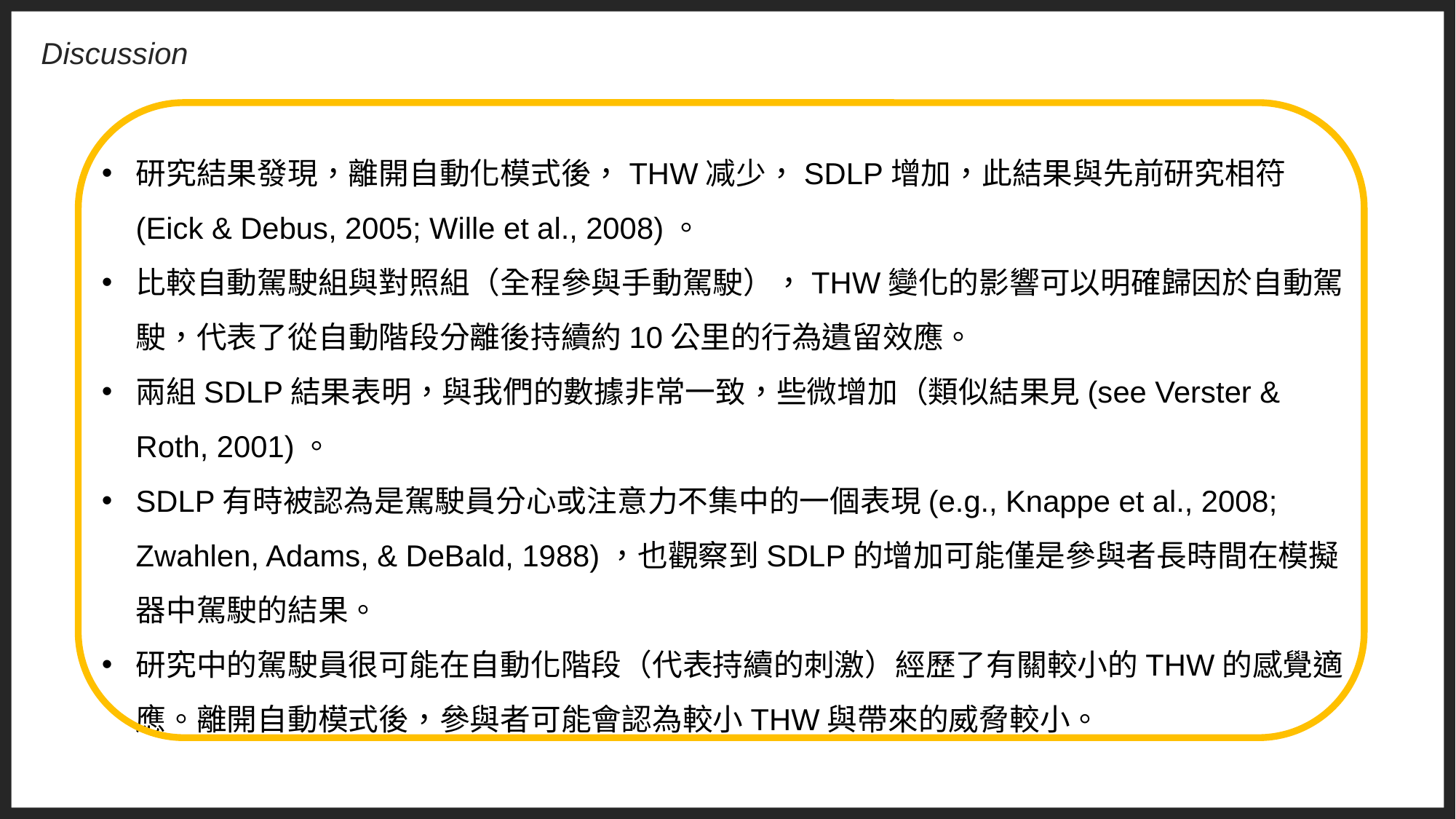

Discussion

研究結果發現，離開自動化模式後，THW减少，SDLP增加，此結果與先前研究相符(Eick & Debus, 2005; Wille et al., 2008)。
比較自動駕駛組與對照組（全程參與手動駕駛），THW變化的影響可以明確歸因於自動駕駛，代表了從自動階段分離後持續約10公里的行為遺留效應。
兩組SDLP結果表明，與我們的數據非常一致，些微增加（類似結果見(see Verster & Roth, 2001)。
SDLP有時被認為是駕駛員分心或注意力不集中的一個表現(e.g., Knappe et al., 2008; Zwahlen, Adams, & DeBald, 1988)，也觀察到SDLP的增加可能僅是參與者長時間在模擬器中駕駛的結果。
研究中的駕駛員很可能在自動化階段（代表持續的刺激）經歷了有關較小的THW的感覺適應。離開自動模式後，參與者可能會認為較小THW與帶來的威脅較小。